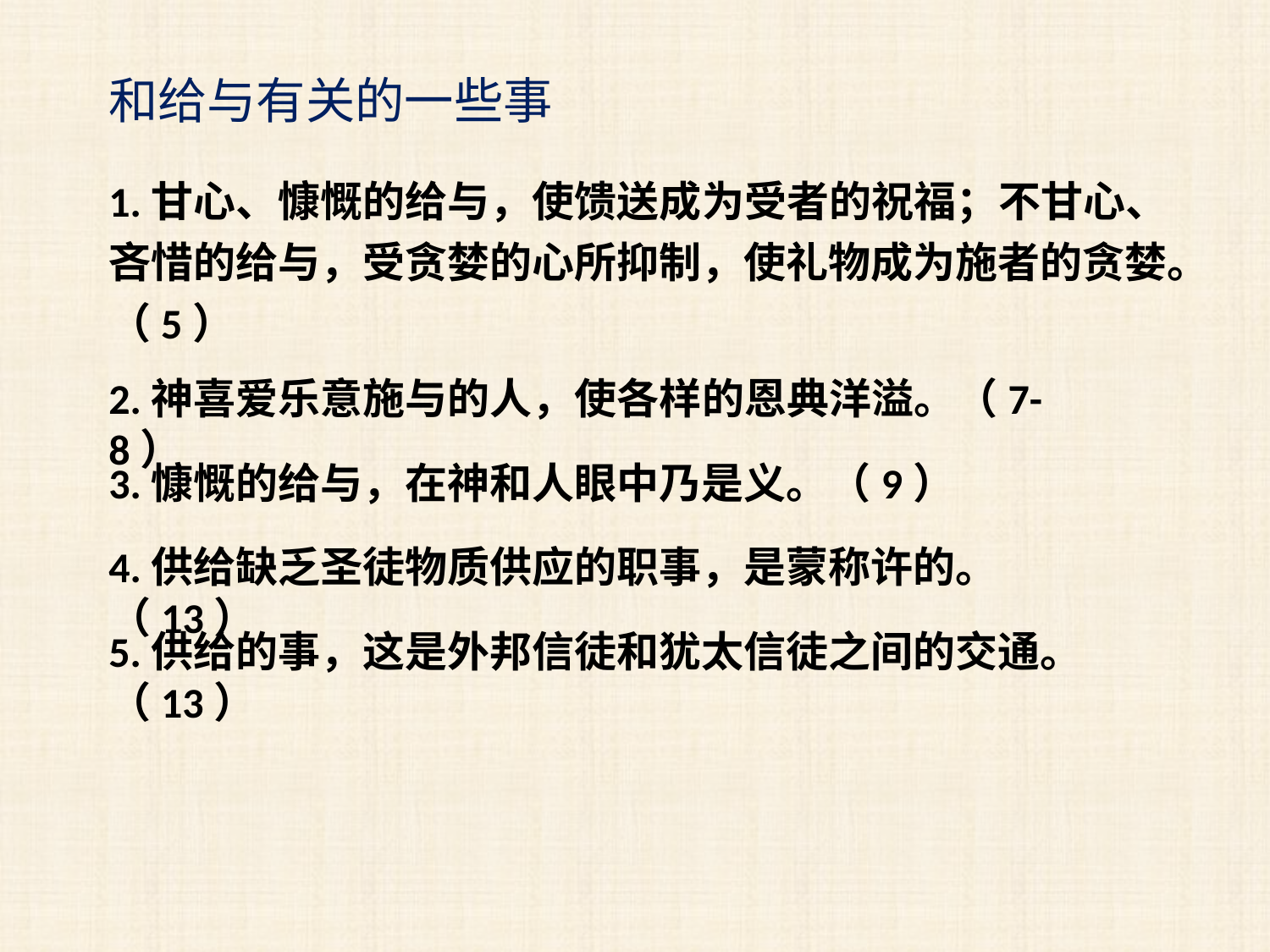

和给与有关的一些事
1.甘心、慷慨的给与，使馈送成为受者的祝福；不甘心、吝惜的给与，受贪婪的心所抑制，使礼物成为施者的贪婪。（5）
2.神喜爱乐意施与的人，使各样的恩典洋溢。（7-8）
3.慷慨的给与，在神和人眼中乃是义。（9）
4.供给缺乏圣徒物质供应的职事，是蒙称许的。（13）
5.供给的事，这是外邦信徒和犹太信徒之间的交通。（13）